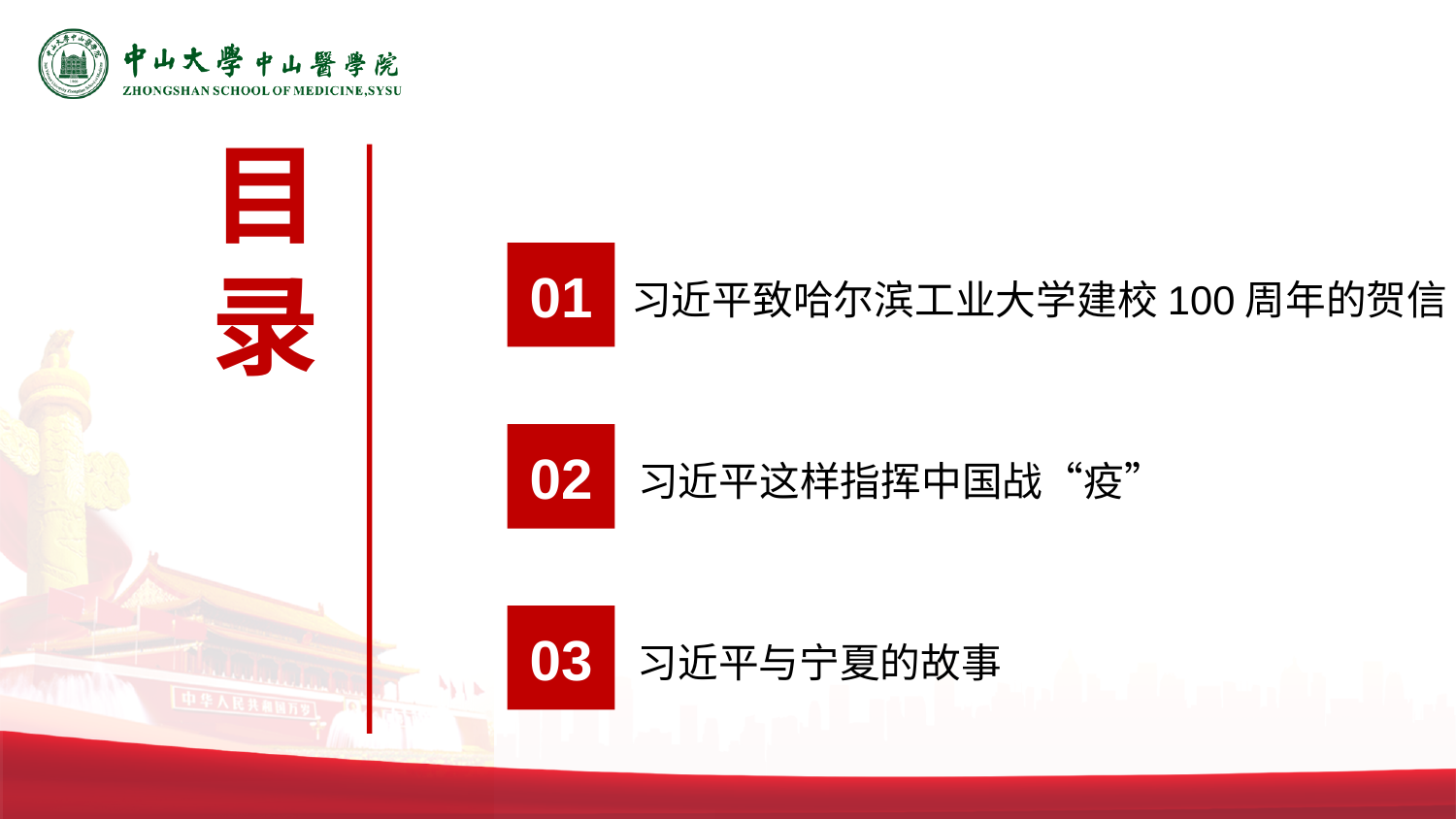

目录

01
习近平致哈尔滨工业大学建校100周年的贺信
02
习近平这样指挥中国战“疫”
03
习近平与宁夏的故事